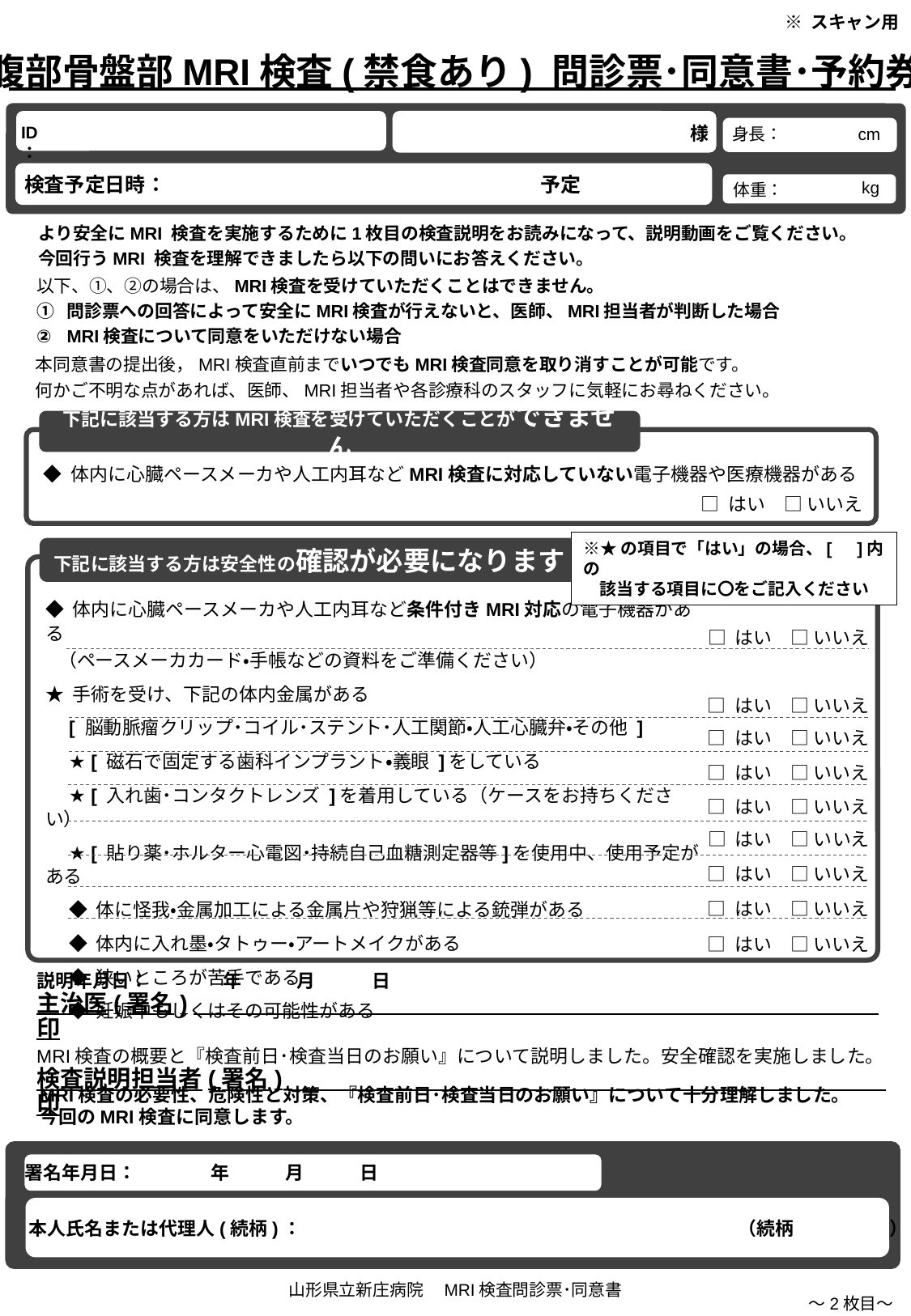

※ スキャン用
腹部骨盤部MRI検査(禁食あり) 問診票･同意書･予約券

ID：
様
cm
身長：

　　　　　　　　　　　　予定
検査予定日時：
kg
体重：

より安全にMRI検査を実施するために1枚目の検査説明をお読みになって、説明動画をご覧ください。
今回行うMRI検査を理解できましたら以下の問いにお答えください。
以下、①、②の場合は、MRI検査を受けていただくことはできません。
問診票への回答によって安全にMRI検査が行えないと、医師、MRI担当者が判断した場合
MRI検査について同意をいただけない場合
本同意書の提出後，MRI検査直前までいつでもMRI検査同意を取り消すことが可能です。
何かご不明な点があれば、医師、MRI担当者や各診療科のスタッフに気軽にお尋ねください。
下記に該当する方はMRI検査を受けていただくことができません

◆ 体内に心臓ペースメーカや人工内耳などMRI検査に対応していない電子機器や医療機器がある
□ はい　□ いいえ
※★の項目で「はい」の場合、[　]内の
　該当する項目に〇をご記入ください
下記に該当する方は安全性の確認が必要になります

◆ 体内に心臓ペースメーカや人工内耳など条件付きMRI対応の電子機器がある
  （ペースメーカカード・手帳などの資料をご準備ください）
★ 手術を受け、下記の体内金属がある
[ 脳動脈瘤クリップ･コイル･ステント･人工関節・人工心臓弁・その他 ]
★ [ 磁石で固定する歯科インプラント・義眼 ]をしている
★ [ 入れ歯･コンタクトレンズ ]を着用している（ケースをお持ちください）
★ [ 貼り薬･ホルター心電図･持続自己血糖測定器等]を使用中、使用予定がある
◆ 体に怪我・金属加工による金属片や狩猟等による銃弾がある
◆ 体内に入れ墨・タトゥー・アートメイクがある
◆ 狭いところが苦手である
◆ 妊娠中もしくはその可能性がある
□ はい　□ いいえ
□ はい　□ いいえ
□ はい　□ いいえ
□ はい　□ いいえ
□ はい　□ いいえ
□ はい　□ いいえ
□ はい　□ いいえ
□ はい　□ いいえ

□ はい　□ いいえ
説明年月日：　　　　年　　　月　　　日
主治医(署名)　　　　　　　　　　　　　　　　　　　　　　　    　　　　　印
MRI検査の概要と『検査前日･検査当日のお願い』について説明しました。安全確認を実施しました。
検査説明担当者(署名)　　　　　　　 　　　　　　　　　　　　　　　　　　印
MRI検査の必要性、危険性と対策、『検査前日･検査当日のお願い』について十分理解しました。
今回のMRI検査に同意します。

署名年月日：　　　　年　　　月　　　日

本人氏名または代理人(続柄)：　　　　　　　　　　  　　　　　　　　　　　　　（続柄     　　　　）
山形県立新庄病院　MRI検査問診票･同意書
～2枚目～